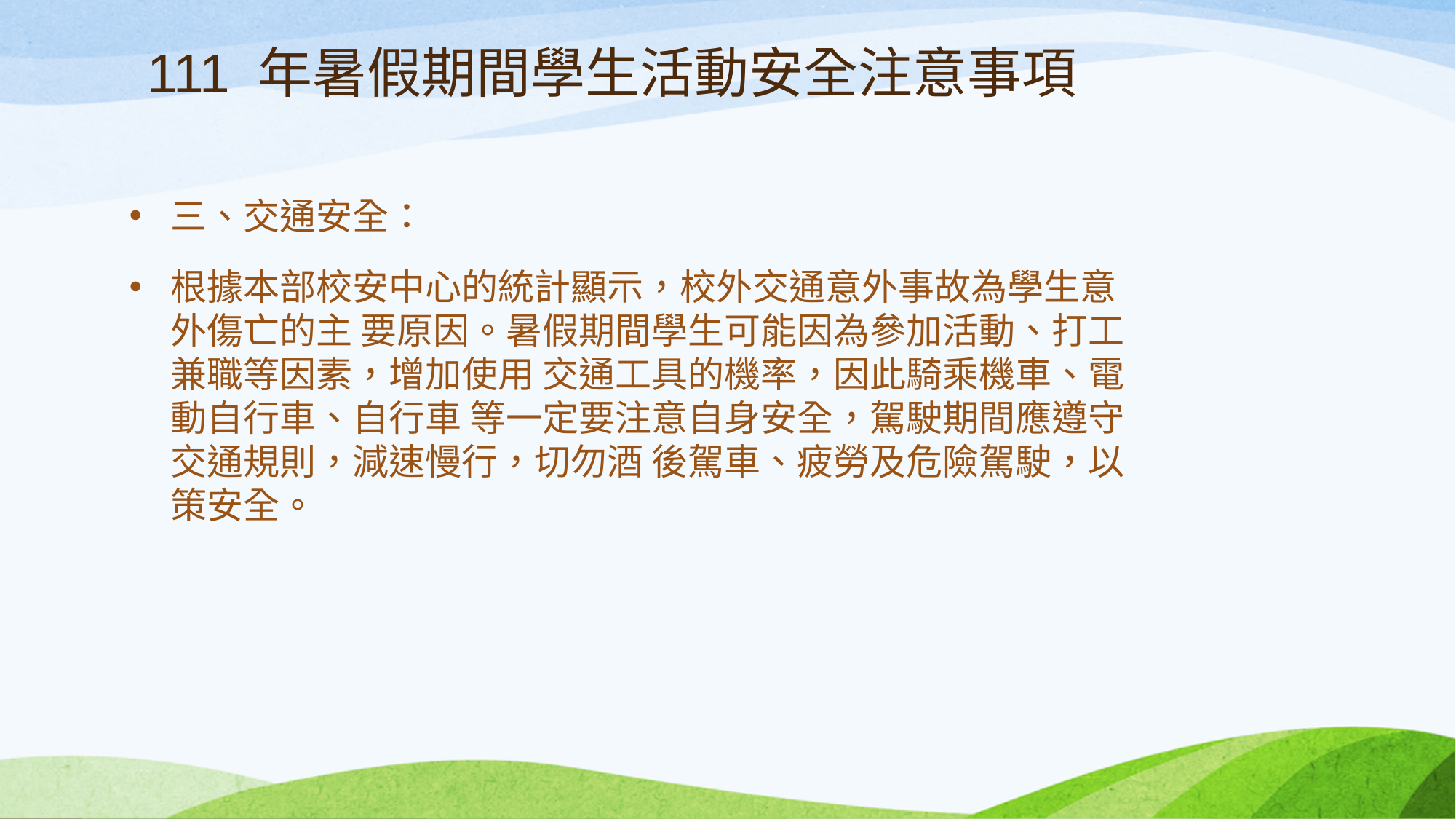

# 111 年暑假期間學生活動安全注意事項
三、交通安全：
根據本部校安中心的統計顯示，校外交通意外事故為學生意外傷亡的主 要原因。暑假期間學生可能因為參加活動、打工兼職等因素，增加使用 交通工具的機率，因此騎乘機車、電動自行車、自行車 等一定要注意自身安全，駕駛期間應遵守交通規則，減速慢行，切勿酒 後駕車、疲勞及危險駕駛，以策安全。